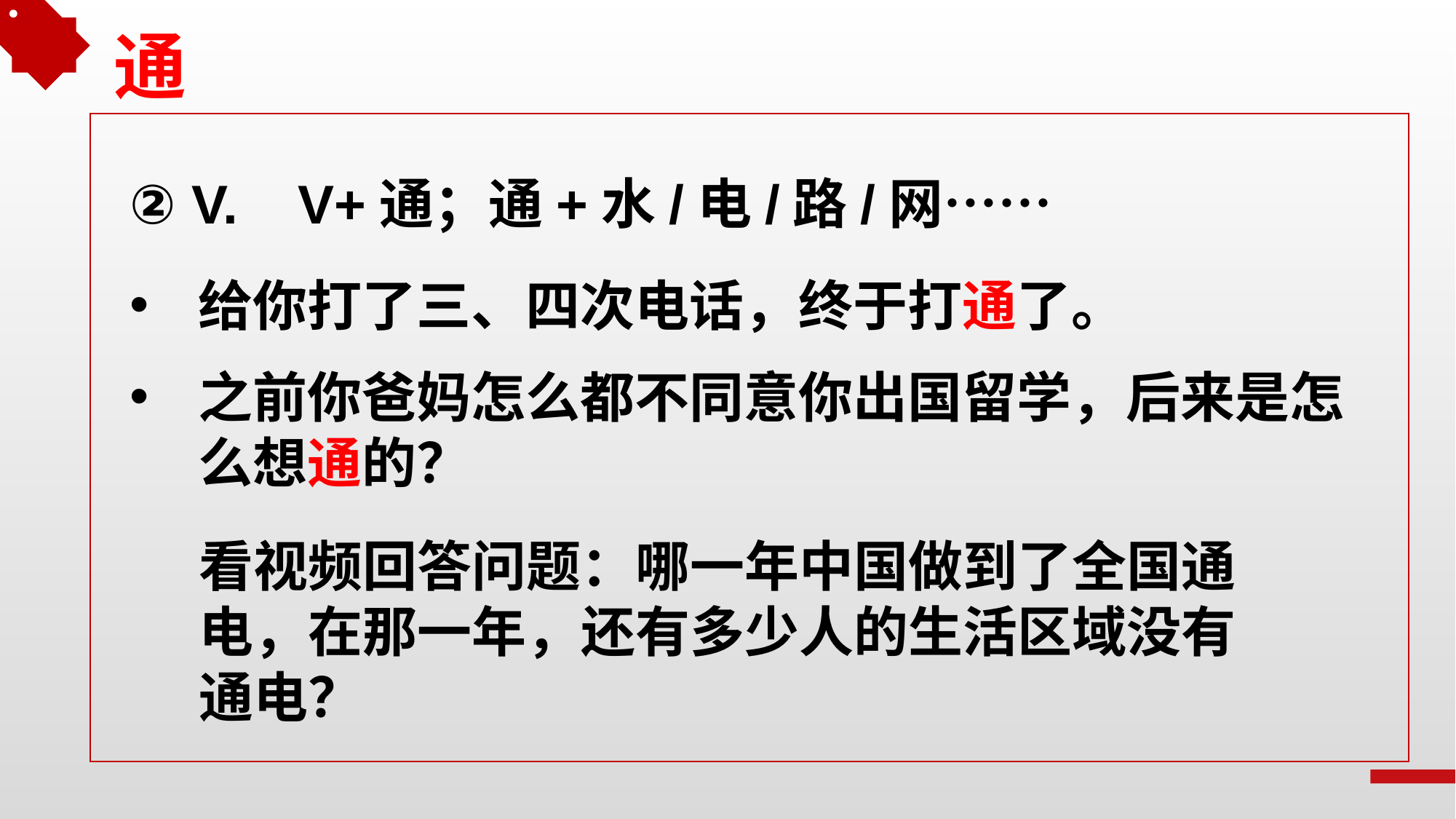

通

② V.    V+通；通+水/电/路/网……
给你打了三、四次电话，终于打通了。
之前你爸妈怎么都不同意你出国留学，后来是怎么想通的？
看视频回答问题：哪一年中国做到了全国通电，在那一年，还有多少人的生活区域没有通电？